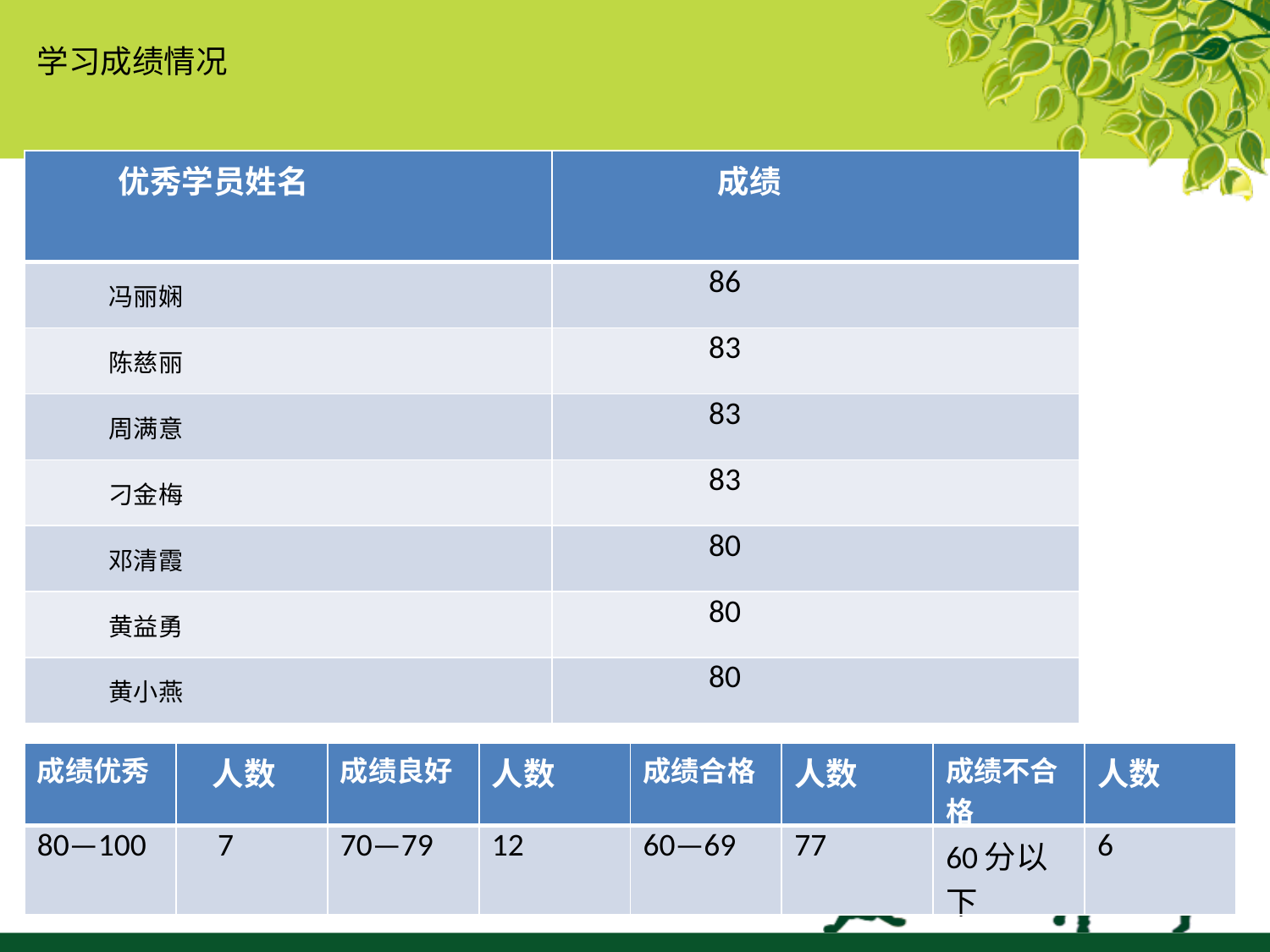

学习成绩情况
| 优秀学员姓名 | 成绩 |
| --- | --- |
| 冯丽娴 | 86 |
| 陈慈丽 | 83 |
| 周满意 | 83 |
| 刁金梅 | 83 |
| 邓清霞 | 80 |
| 黄益勇 | 80 |
| 黄小燕 | 80 |
| 成绩优秀 | 人数 | 成绩良好 | 人数 | 成绩合格 | 人数 | 成绩不合格 | 人数 |
| --- | --- | --- | --- | --- | --- | --- | --- |
| 80—100 | 7 | 70—79 | 12 | 60—69 | 77 | 60分以下 | 6 |